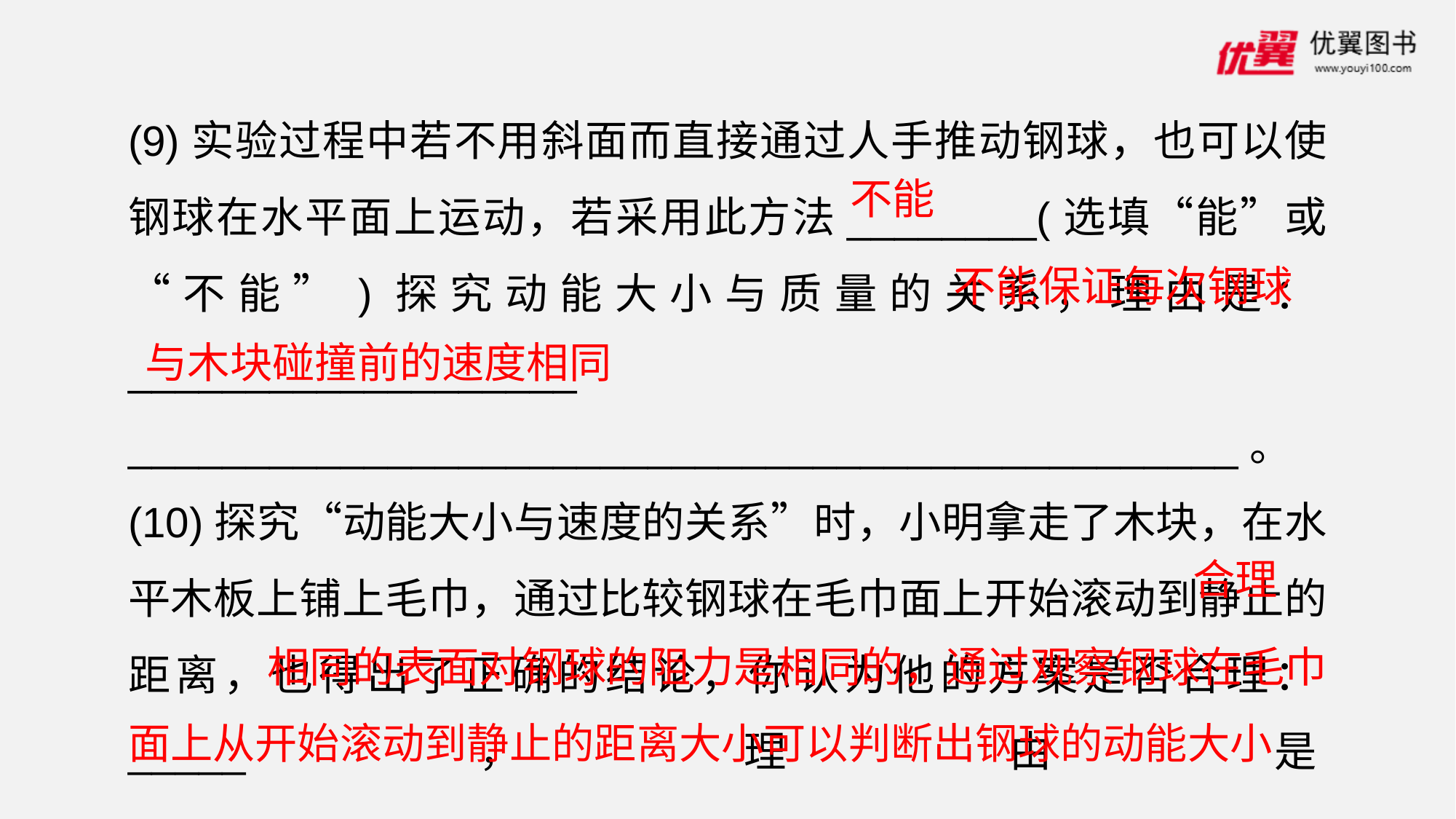

(9)实验过程中若不用斜面而直接通过人手推动钢球，也可以使钢球在水平面上运动，若采用此方法________(选填“能”或“不能”)探究动能大小与质量的关系，理由是：___________________
_______________________________________________。
(10)探究“动能大小与速度的关系”时，小明拿走了木块，在水平木板上铺上毛巾，通过比较钢球在毛巾面上开始滚动到静止的距离，也得出了正确的结论，你认为他的方案是否合理：_____，理由是________________________________________________________
_______________________________________________________________。

不能
不能保证每次钢球
与木块碰撞前的速度相同
合理
相同的表面对钢球的阻力是相同的，通过观察钢球在毛巾
面上从开始滚动到静止的距离大小可以判断出钢球的动能大小